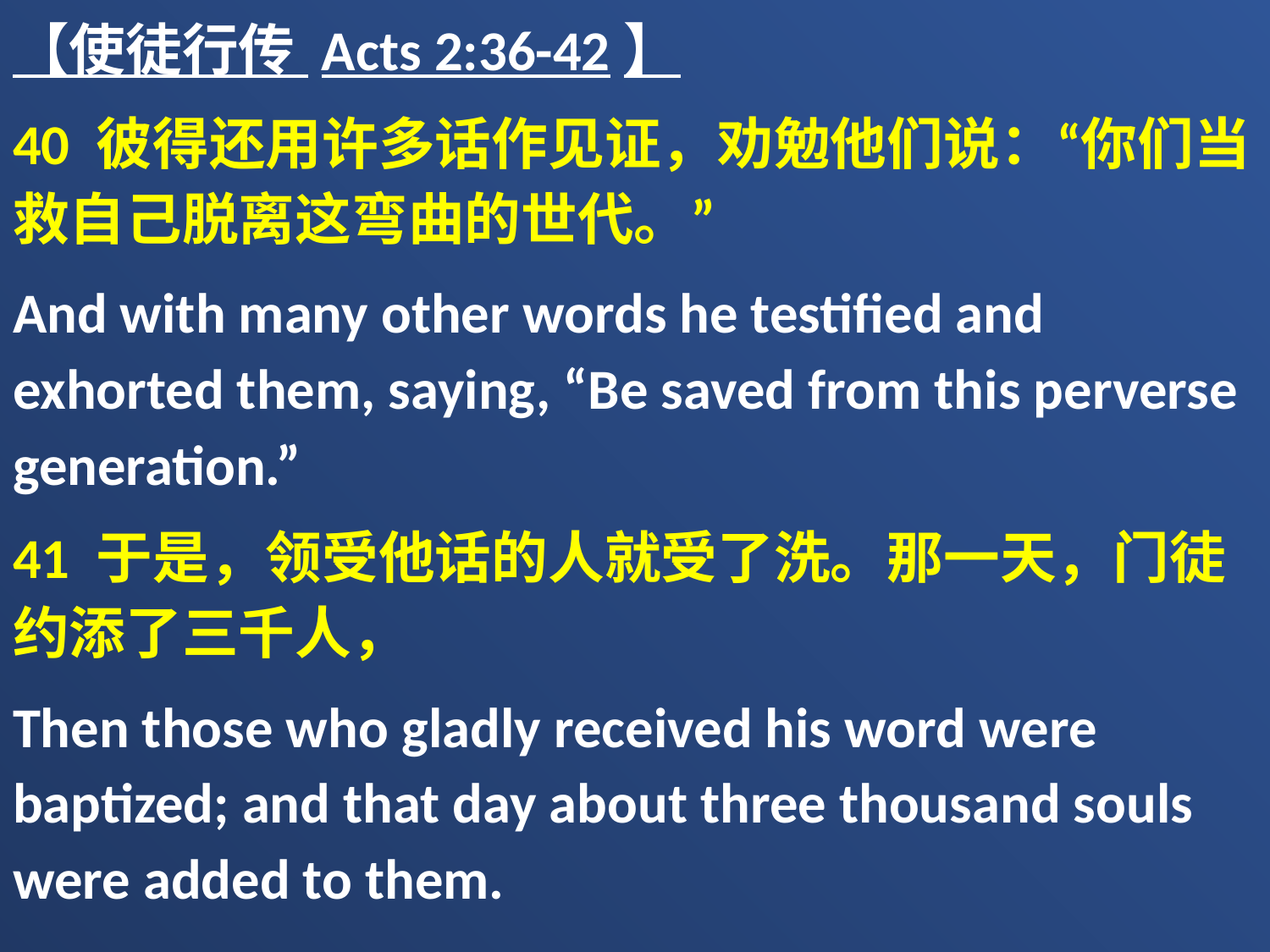

【使徒行传 Acts 2:36-42】
40 彼得还用许多话作见证，劝勉他们说：“你们当救自己脱离这弯曲的世代。”
And with many other words he testified and exhorted them, saying, “Be saved from this perverse generation.”
41 于是，领受他话的人就受了洗。那一天，门徒约添了三千人，
Then those who gladly received his word were baptized; and that day about three thousand souls were added to them.